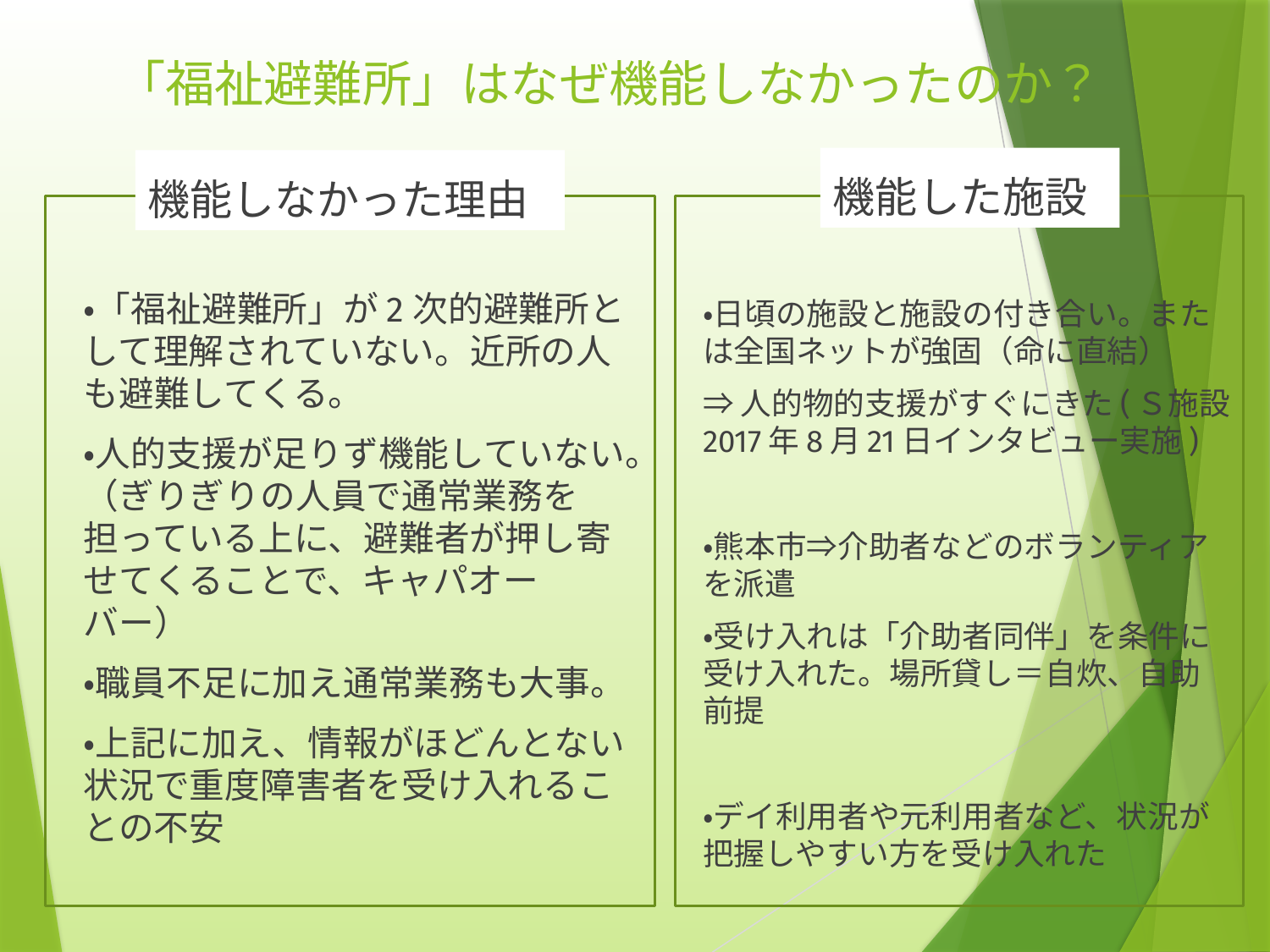

# 「福祉避難所」はなぜ機能しなかったのか？
機能した施設
機能しなかった理由

・日頃の施設と施設の付き合い。または全国ネットが強固（命に直結）
⇒人的物的支援がすぐにきた(Ｓ施設2017年8月21日インタビュー実施)

・熊本市⇒介助者などのボランティアを派遣
・受け入れは「介助者同伴」を条件に受け入れた。場所貸し＝自炊、自助前提

・デイ利用者や元利用者など、状況が把握しやすい方を受け入れた
・「福祉避難所」が2次的避難所として理解されていない。近所の人も避難してくる。
・人的支援が足りず機能していない。（ぎりぎりの人員で通常業務を担っている上に、避難者が押し寄せてくることで、キャパオーバー）
・職員不足に加え通常業務も大事。
・上記に加え、情報がほどんとない状況で重度障害者を受け入れることの不安